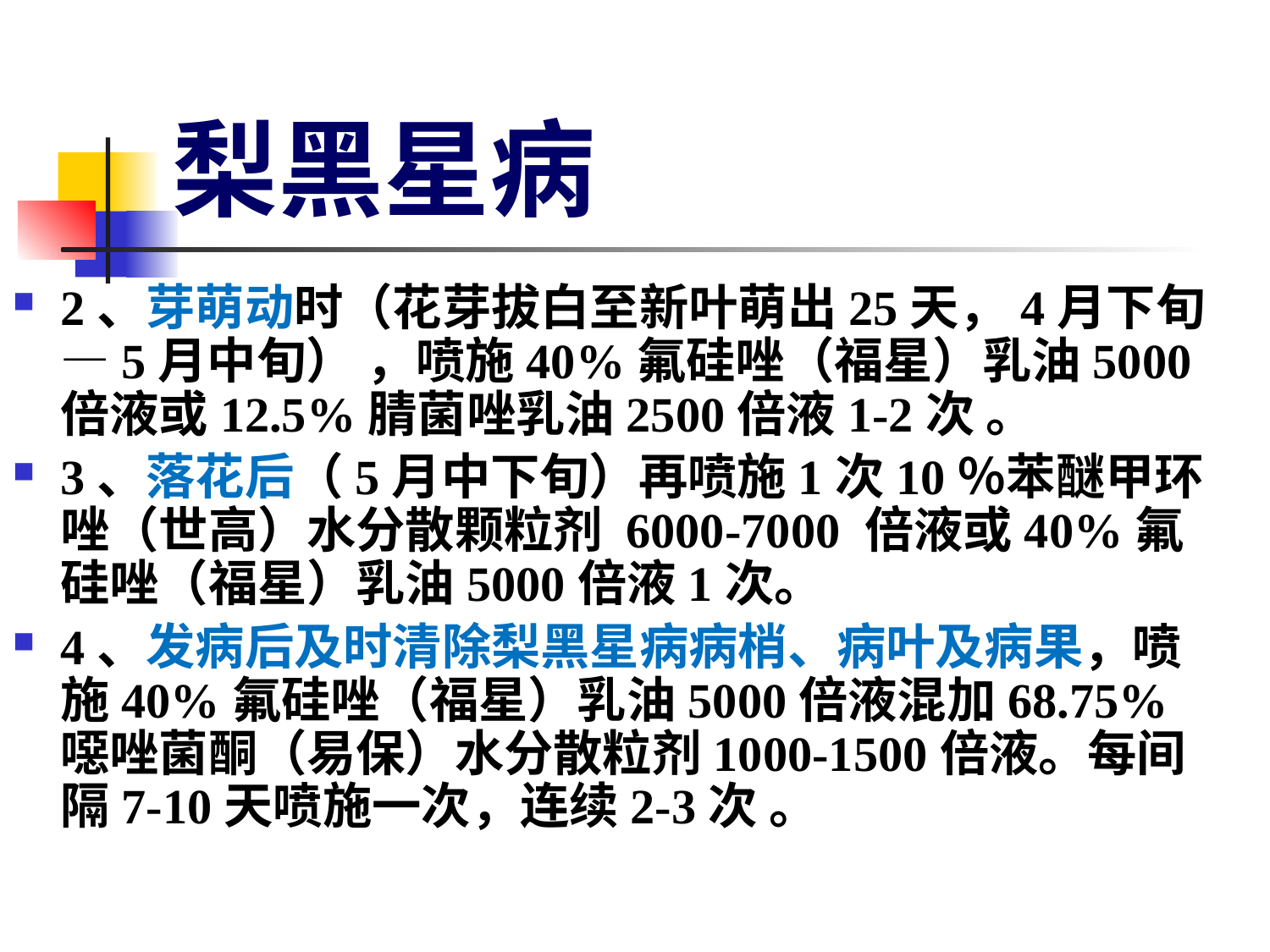

# 梨黑星病
2、芽萌动时（花芽拔白至新叶萌出25天，4月下旬—5月中旬） ，喷施40%氟硅唑（福星）乳油5000倍液或12.5%腈菌唑乳油2500倍液1-2次 。
3、落花后（5月中下旬）再喷施1次10％苯醚甲环唑（世高）水分散颗粒剂 6000-7000 倍液或40%氟硅唑（福星）乳油5000倍液1次。
4、发病后及时清除梨黑星病病梢、病叶及病果，喷施40%氟硅唑（福星）乳油5000倍液混加68.75%噁唑菌酮（易保）水分散粒剂1000-1500倍液。每间隔7-10天喷施一次，连续2-3次 。